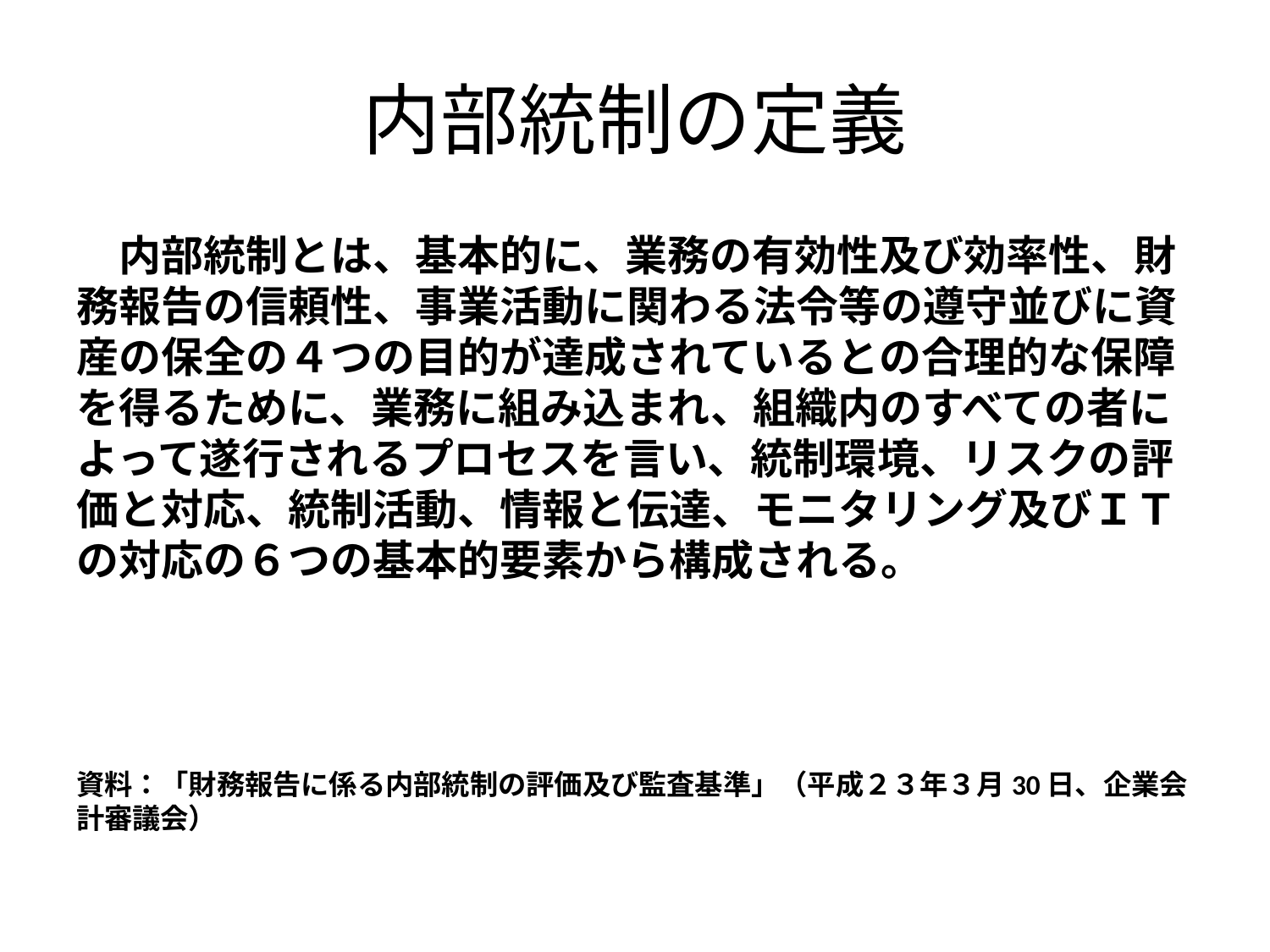

# 内部統制の定義
　内部統制とは、基本的に、業務の有効性及び効率性、財務報告の信頼性、事業活動に関わる法令等の遵守並びに資産の保全の４つの目的が達成されているとの合理的な保障を得るために、業務に組み込まれ、組織内のすべての者によって遂行されるプロセスを言い、統制環境、リスクの評価と対応、統制活動、情報と伝達、モニタリング及びＩＴの対応の６つの基本的要素から構成される。

資料：「財務報告に係る内部統制の評価及び監査基準」（平成２３年３月30日、企業会計審議会）